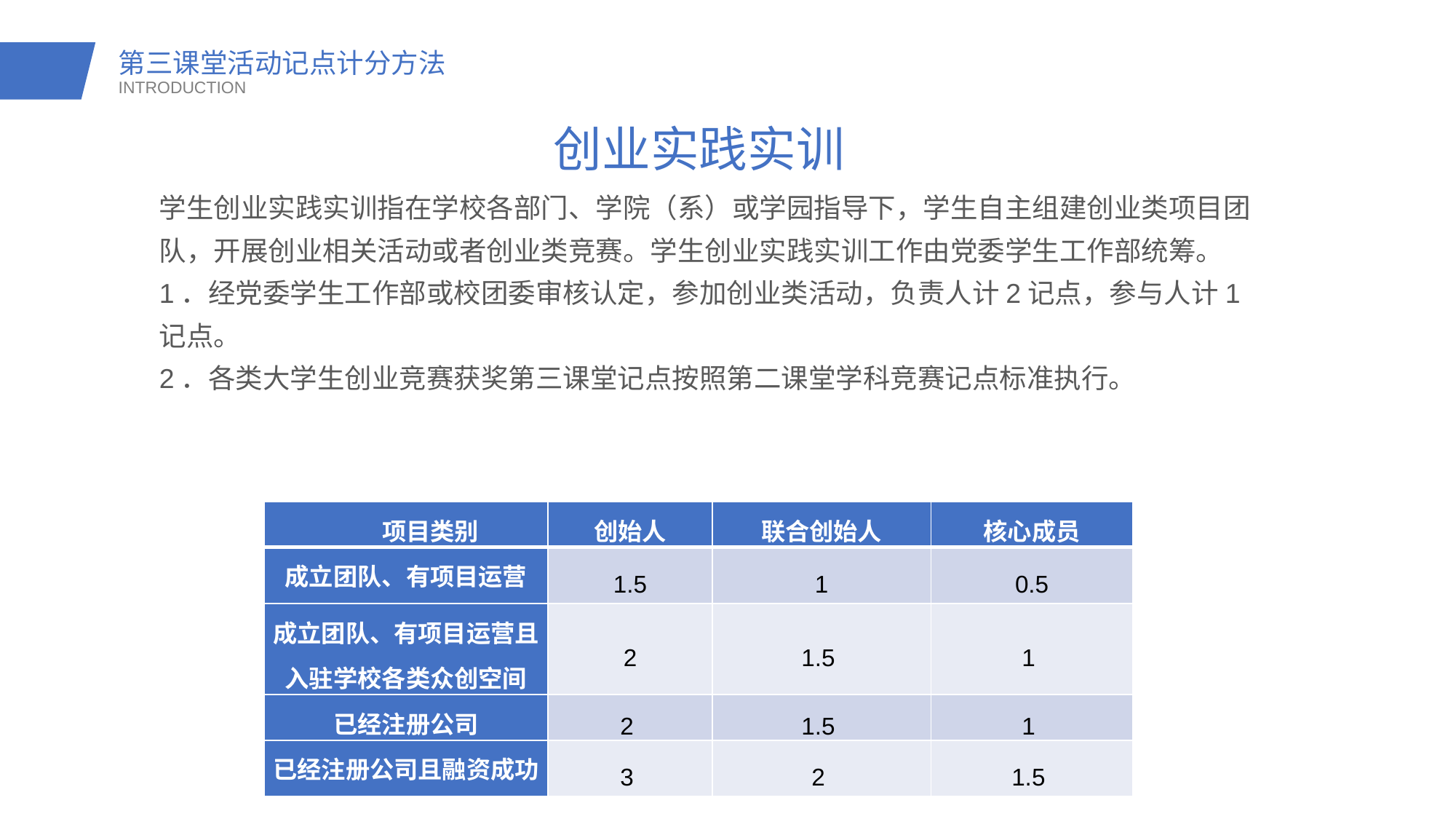

第三课堂活动记点计分方法
INTRODUCTION
创业实践实训
学生创业实践实训指在学校各部门、学院（系）或学园指导下，学生自主组建创业类项目团队，开展创业相关活动或者创业类竞赛。学生创业实践实训工作由党委学生工作部统筹。
1．经党委学生工作部或校团委审核认定，参加创业类活动，负责人计2记点，参与人计1记点。
2．各类大学生创业竞赛获奖第三课堂记点按照第二课堂学科竞赛记点标准执行。
| 项目类别 | 创始人 | 联合创始人 | 核心成员 |
| --- | --- | --- | --- |
| 成立团队、有项目运营 | 1.5 | 1 | 0.5 |
| 成立团队、有项目运营且入驻学校各类众创空间 | 2 | 1.5 | 1 |
| 已经注册公司 | 2 | 1.5 | 1 |
| 已经注册公司且融资成功 | 3 | 2 | 1.5 |